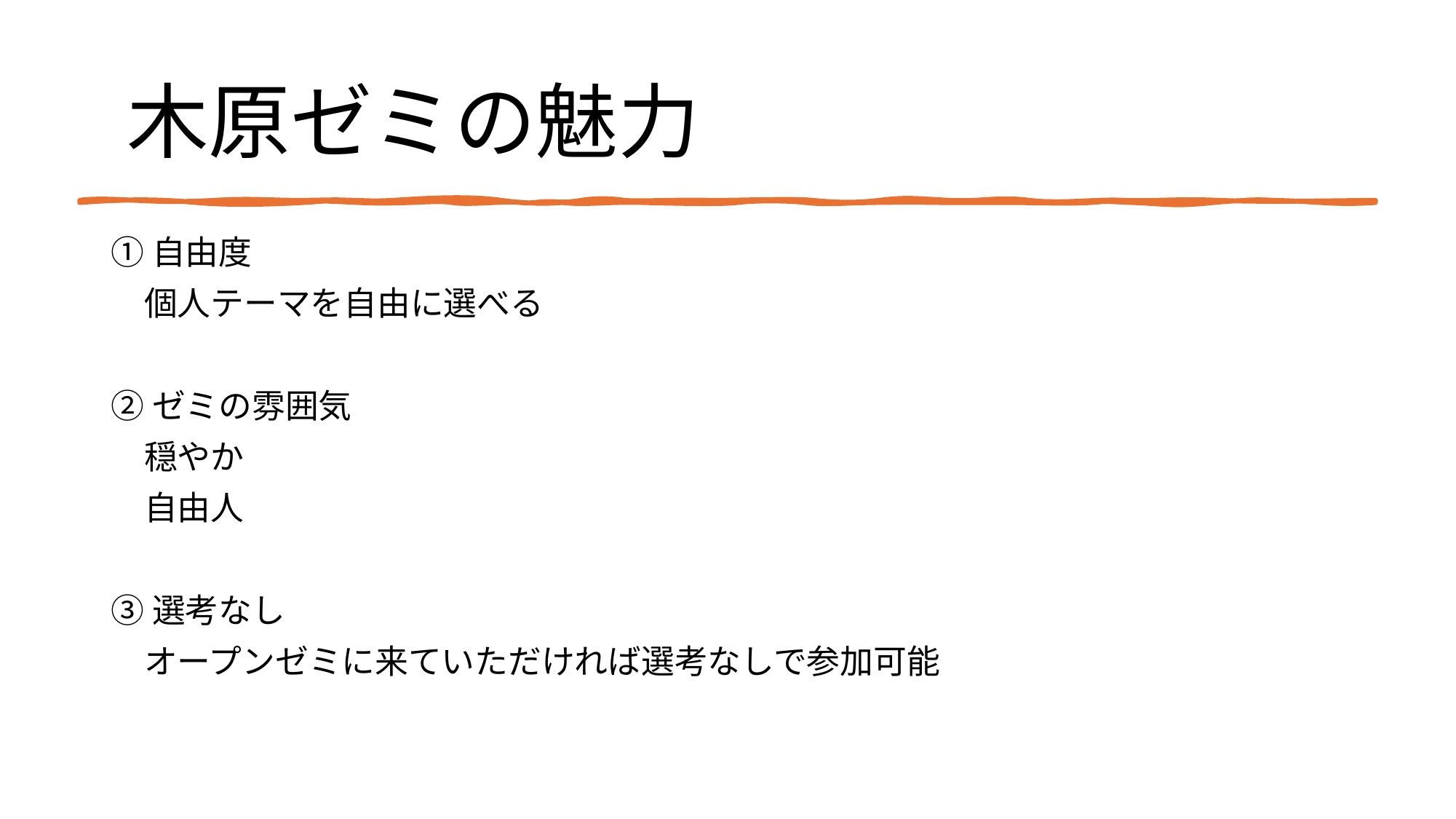

木原ゼミの魅力

①自由度
　個人テーマを自由に選べる

②ゼミの雰囲気
　穏やか
　自由人

③選考なし
　オープンゼミに来ていただければ選考なしで参加可能